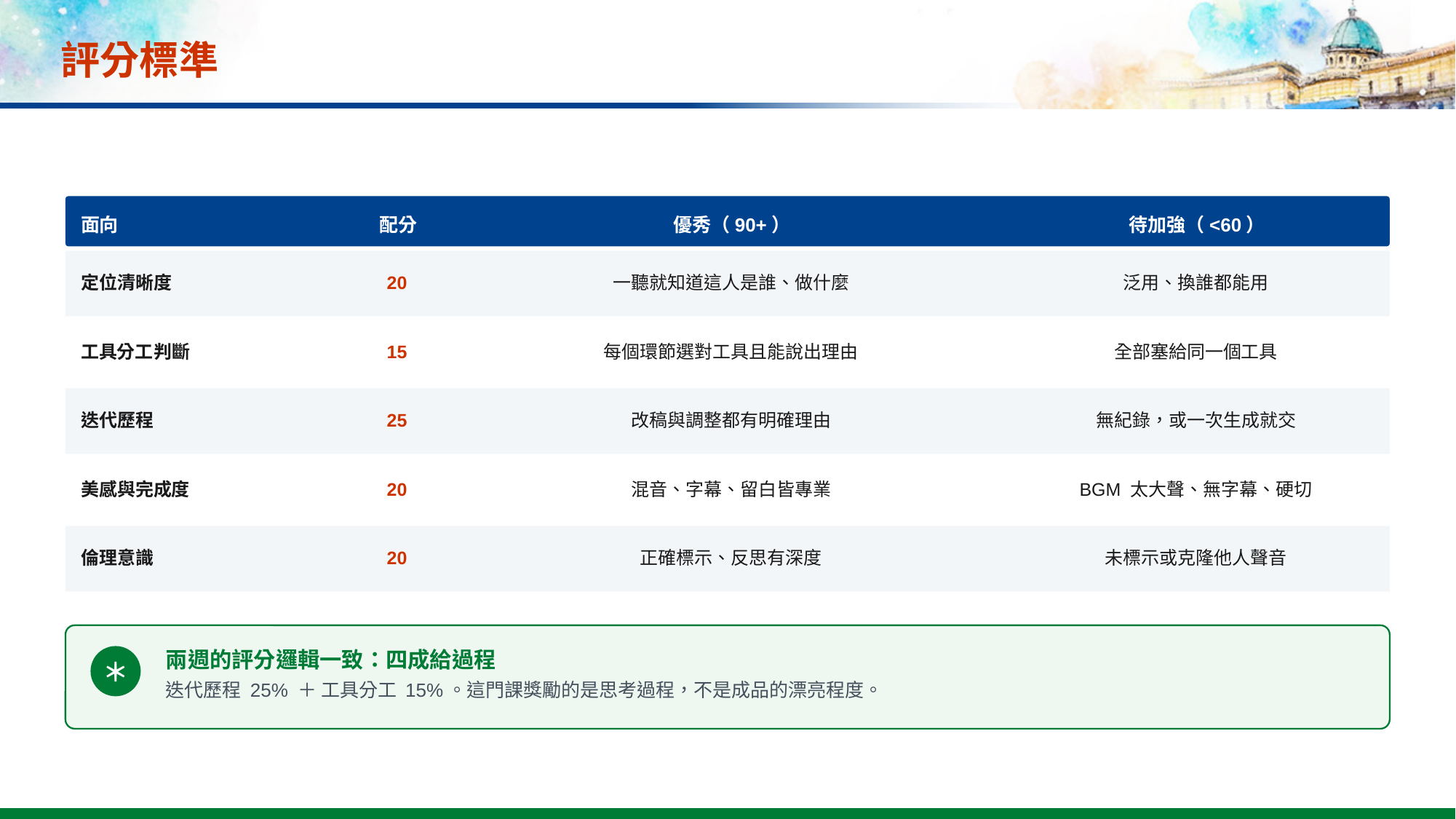

# 評分標準

面向
配分
優秀（90+）
待加強（<60）

定位清晰度
20
一聽就知道這人是誰、做什麼
泛用、換誰都能用
工具分工判斷
15
每個環節選對工具且能說出理由
全部塞給同一個工具

迭代歷程
25
改稿與調整都有明確理由
無紀錄，或一次生成就交
美感與完成度
20
混音、字幕、留白皆專業
BGM 太大聲、無字幕、硬切

倫理意識
20
正確標示、反思有深度
未標示或克隆他人聲音

兩週的評分邏輯一致：四成給過程
＊
迭代歷程 25% ＋ 工具分工 15%。這門課獎勵的是思考過程，不是成品的漂亮程度。